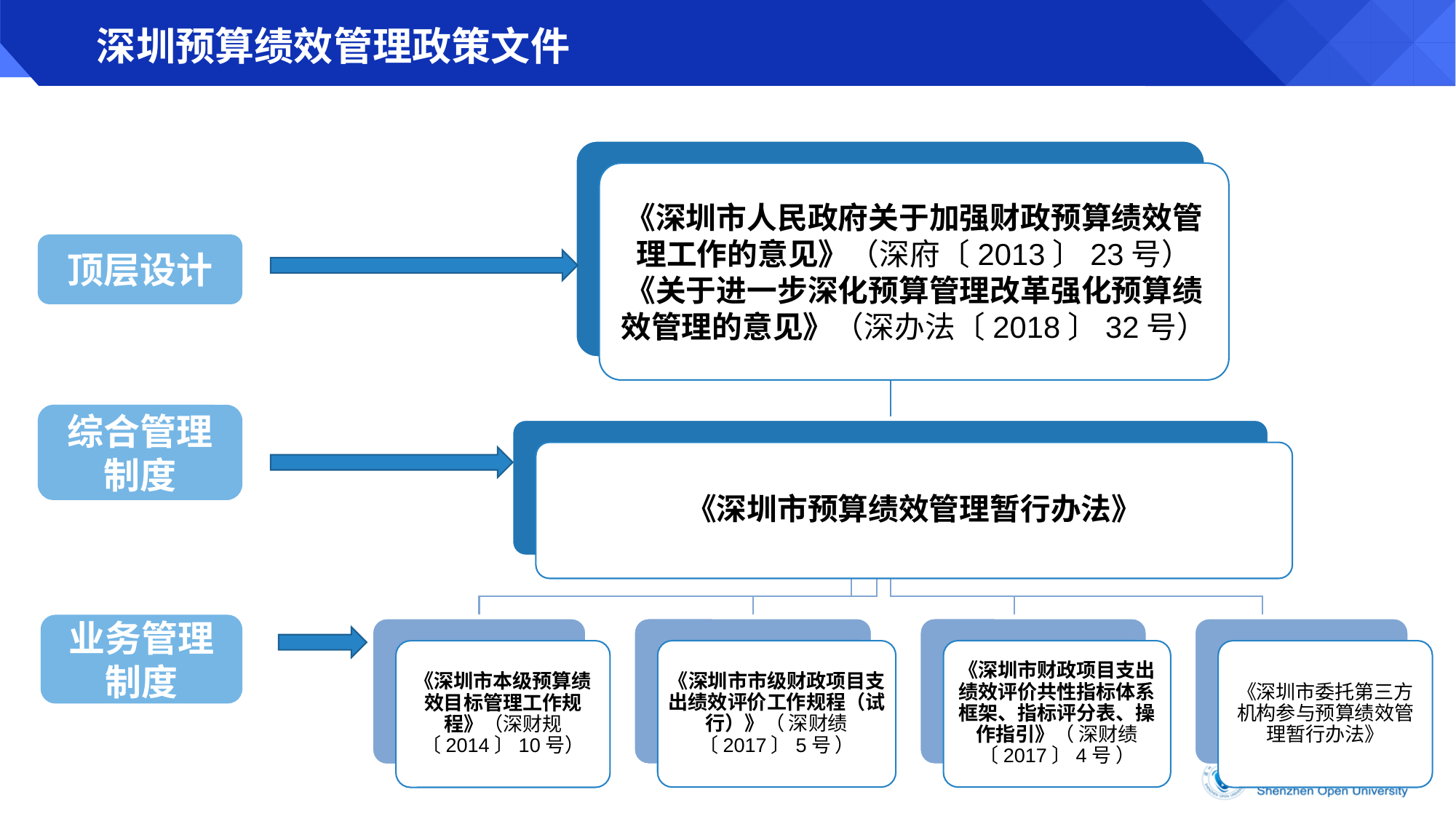

# 深圳预算绩效管理政策文件
《深圳市人民政府关于加强财政预算绩效管理工作的意见》（深府〔2013〕23号）
《关于进一步深化预算管理改革强化预算绩效管理的意见》（深办法〔2018〕32号）
《深圳市预算绩效管理暂行办法》
《深圳市本级预算绩效目标管理工作规程》（深财规〔2014〕10号）
《深圳市市级财政项目支出绩效评价工作规程（试行）》（ 深财绩〔2017〕5号 ）
《深圳市财政项目支出绩效评价共性指标体系框架、指标评分表、操作指引》（ 深财绩〔2017〕4号 ）
《深圳市委托第三方机构参与预算绩效管理暂行办法》
顶层设计

综合管理制度

业务管理制度

8